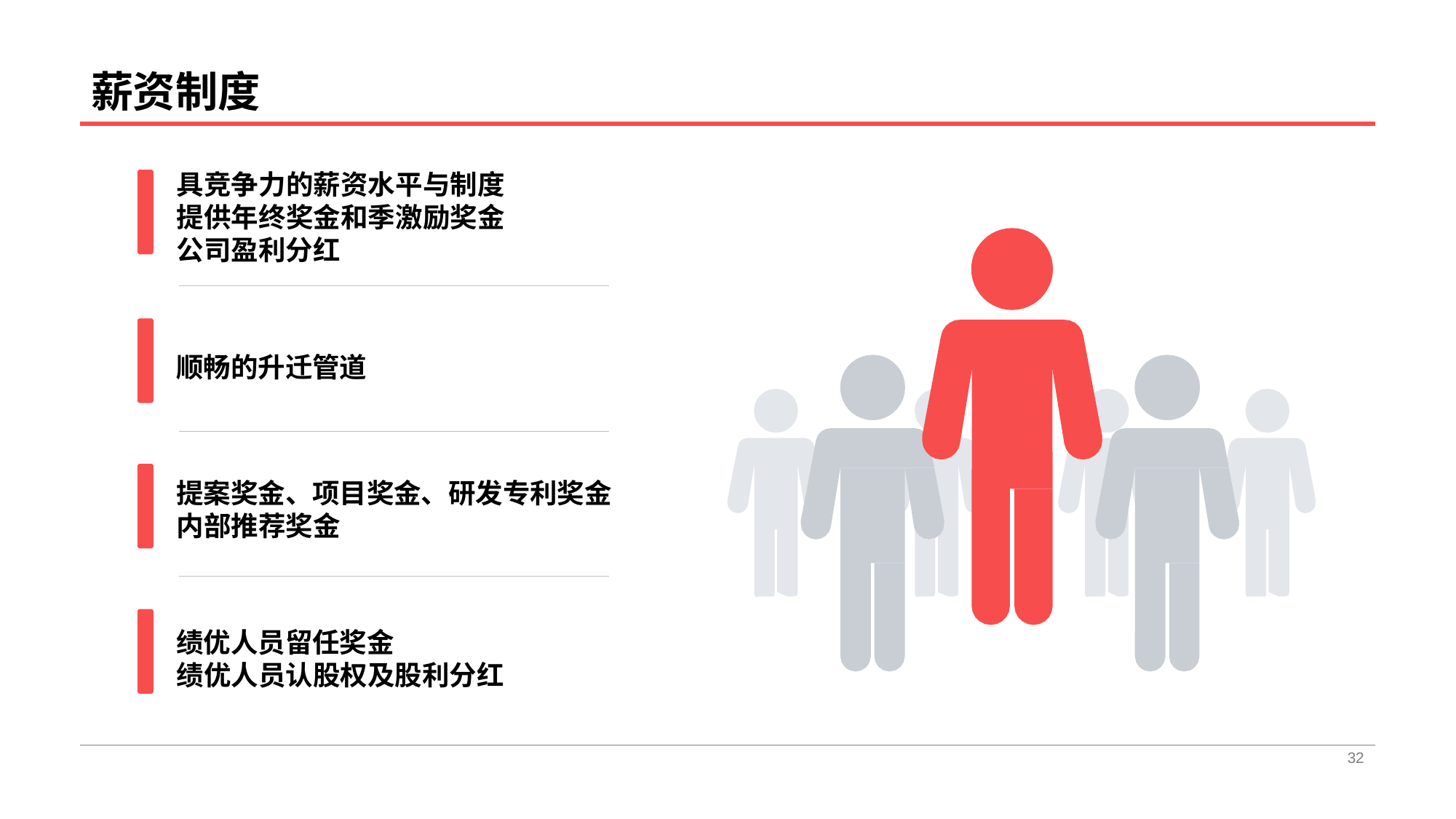

# 薪资制度
具竞争力的薪资水平与制度 提供年终奖金和季激励奖金 公司盈利分红

顺畅的升迁管道

提案奖金、项目奖金、研发专利奖金
内部推荐奖金

绩优人员留任奖金
绩优人员认股权及股利分红

32